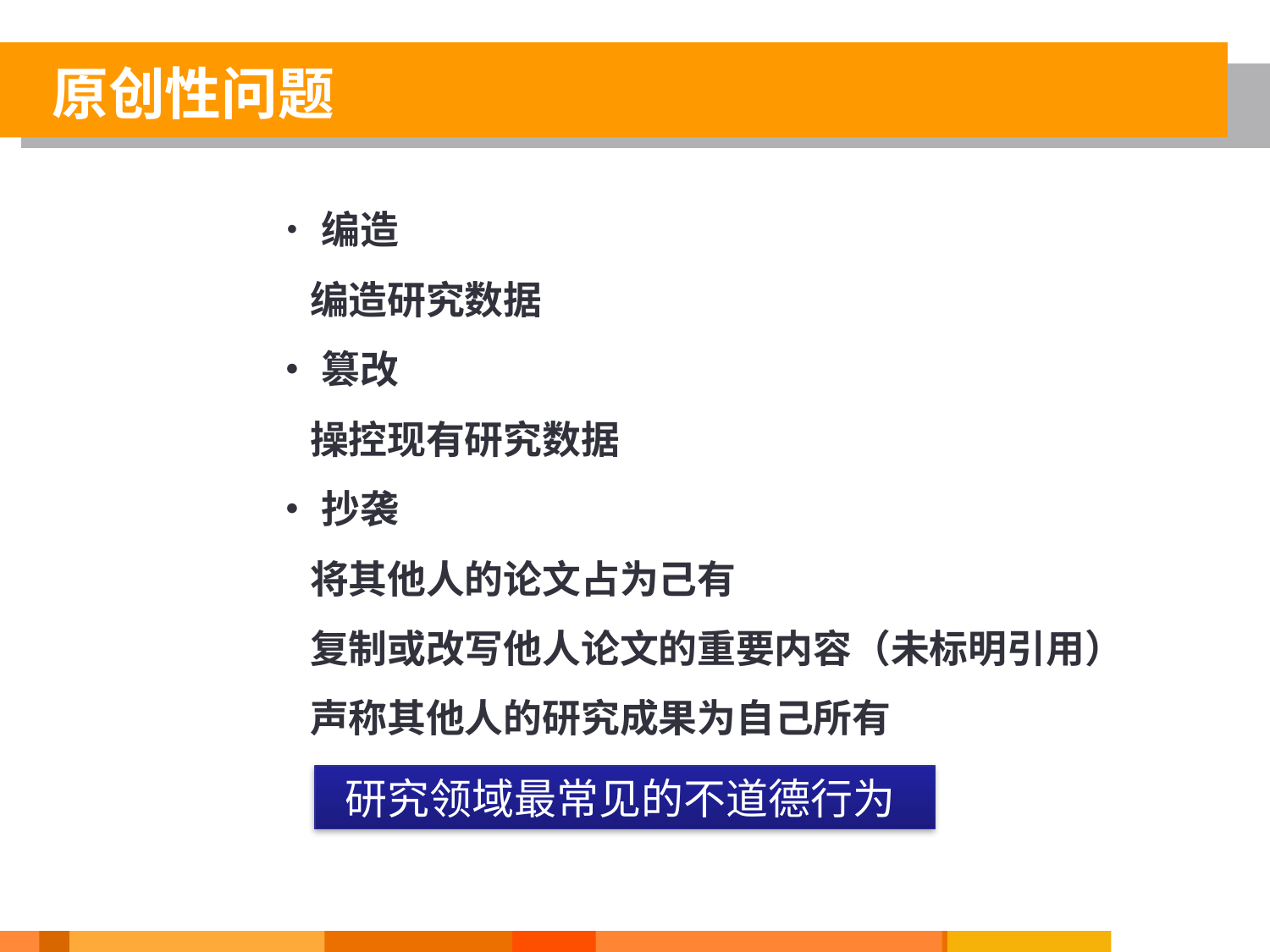

原创性问题
•编造
编造研究数据
•篡改
操控现有研究数据
•抄袭
将其他人的论文占为己有
复制或改写他人论文的重要内容（未标明引用）
声称其他人的研究成果为自己所有
研究领域最常见的不道德行为